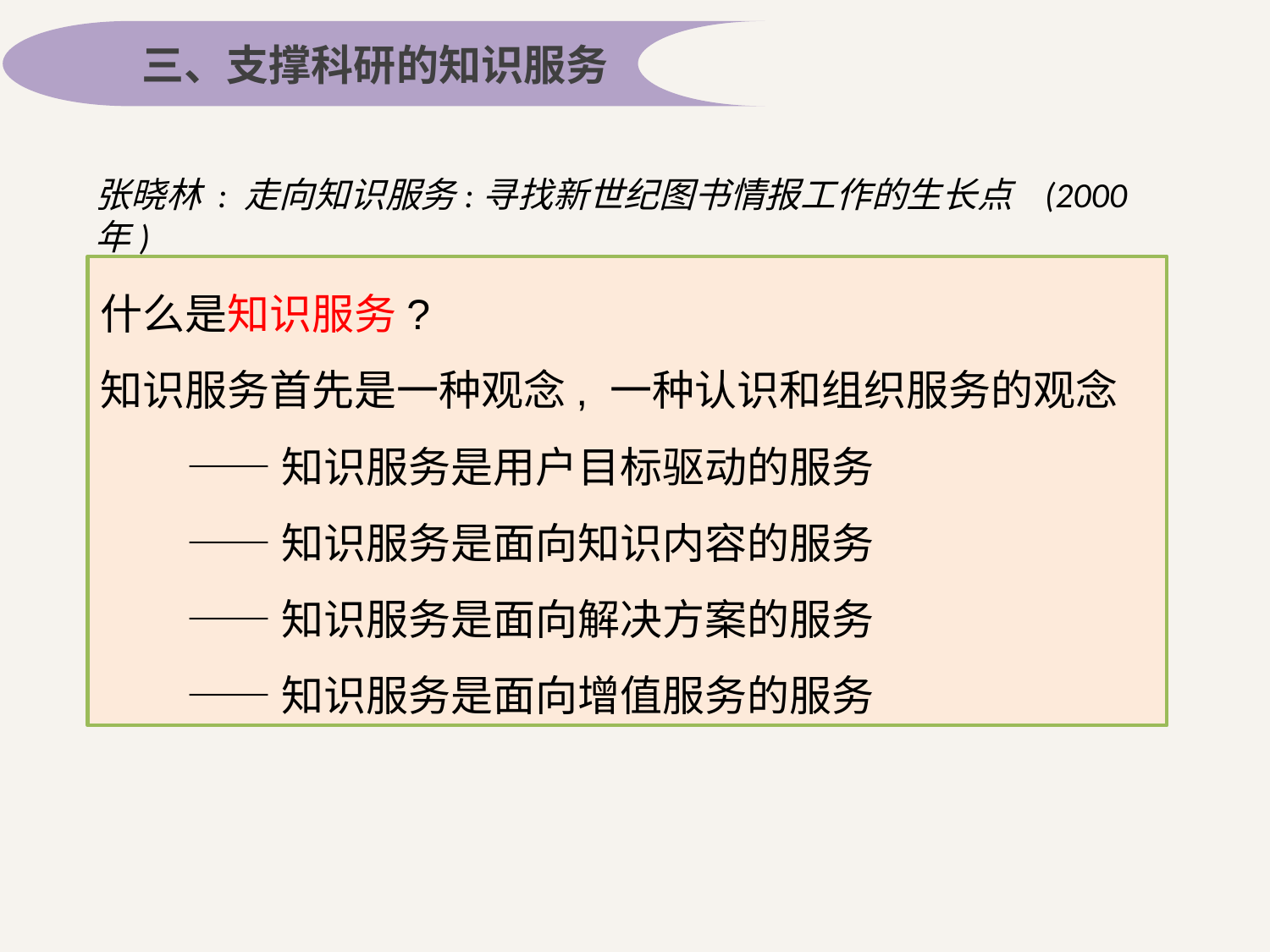

三、支撑科研的知识服务
张晓林 : 走向知识服务:寻找新世纪图书情报工作的生长点   (2000年)
什么是知识服务?
知识服务首先是一种观念, 一种认识和组织服务的观念
——知识服务是用户目标驱动的服务
——知识服务是面向知识内容的服务
——知识服务是面向解决方案的服务
——知识服务是面向增值服务的服务